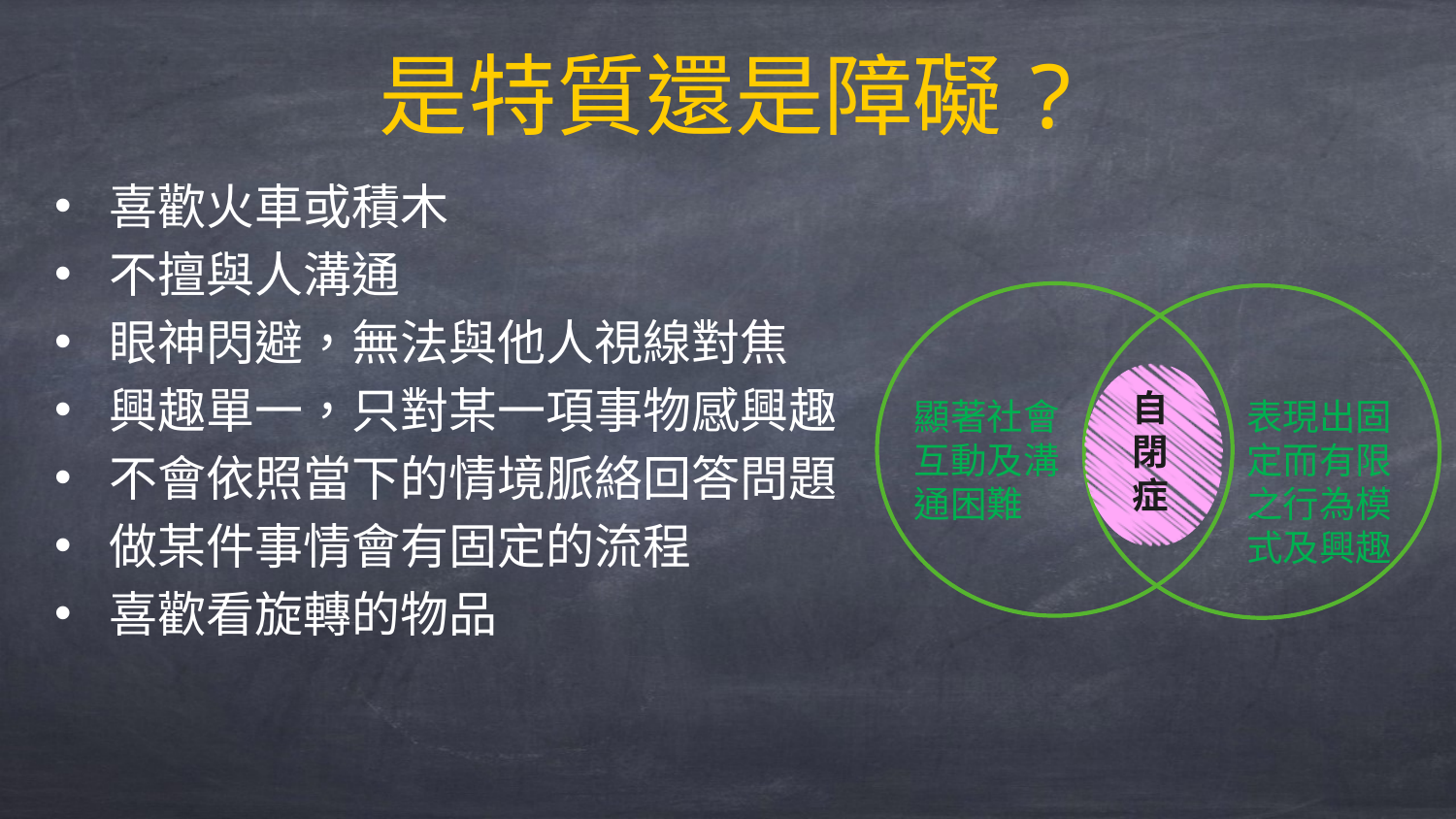

# 是特質還是障礙?
喜歡火車或積木
不擅與人溝通
眼神閃避，無法與他人視線對焦
興趣單一，只對某一項事物感興趣
不會依照當下的情境脈絡回答問題
做某件事情會有固定的流程
喜歡看旋轉的物品

自閉症
顯著社會互動及溝通困難
表現出固定而有限之行為模式及興趣